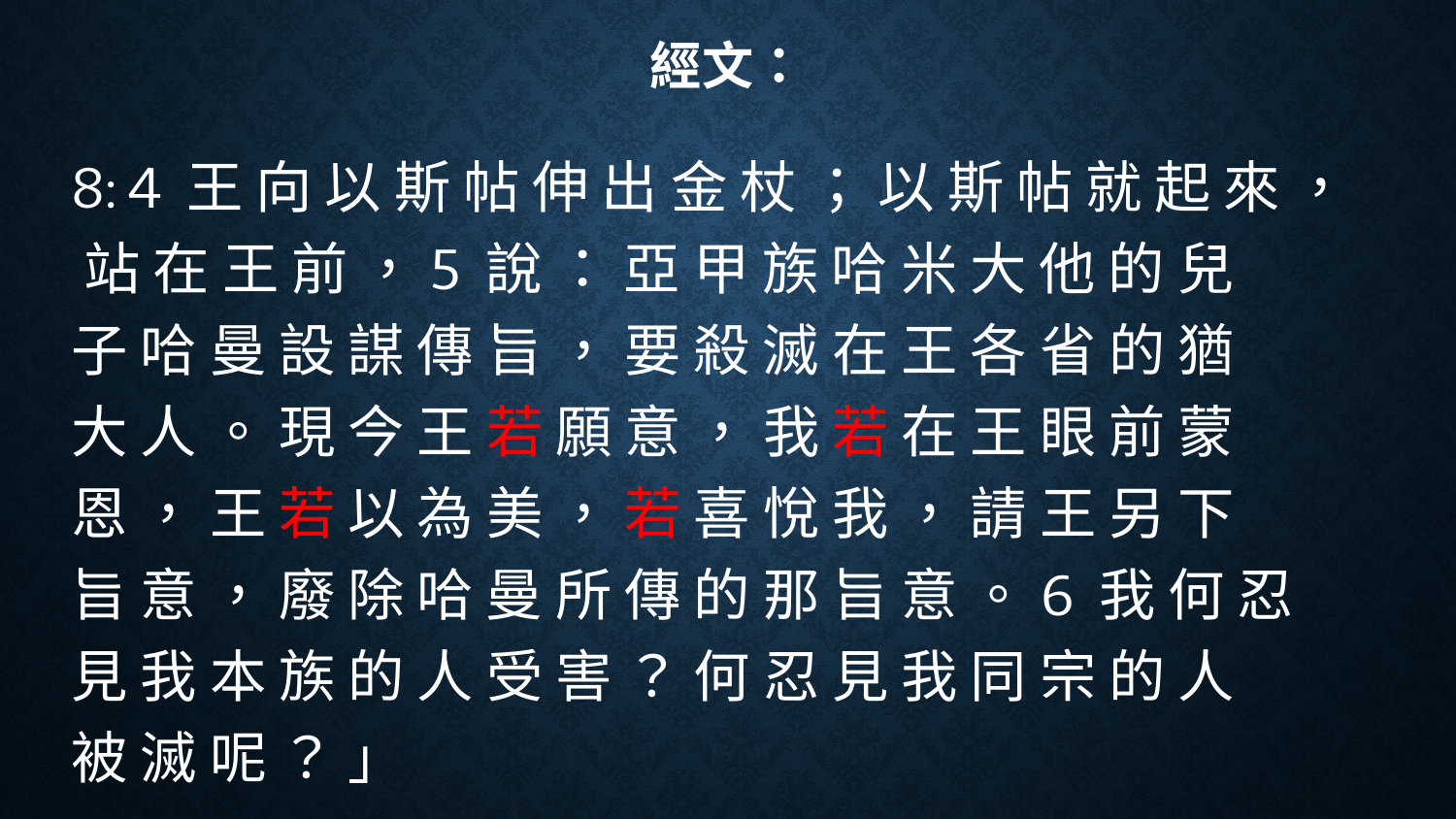

# 經文：
8: 4 王 向 以 斯 帖 伸 出 金 杖 ； 以 斯 帖 就 起 來 ， 站 在 王 前 ，5 說 ： 亞 甲 族 哈 米 大 他 的 兒 子 哈 曼 設 謀 傳 旨 ， 要 殺 滅 在 王 各 省 的 猶 大 人 。 現 今 王 若 願 意 ， 我 若 在 王 眼 前 蒙 恩 ， 王 若 以 為 美 ， 若 喜 悅 我 ， 請 王 另 下 旨 意 ， 廢 除 哈 曼 所 傳 的 那 旨 意 。6 我 何 忍 見 我 本 族 的 人 受 害 ？ 何 忍 見 我 同 宗 的 人 被 滅 呢 ？ 」